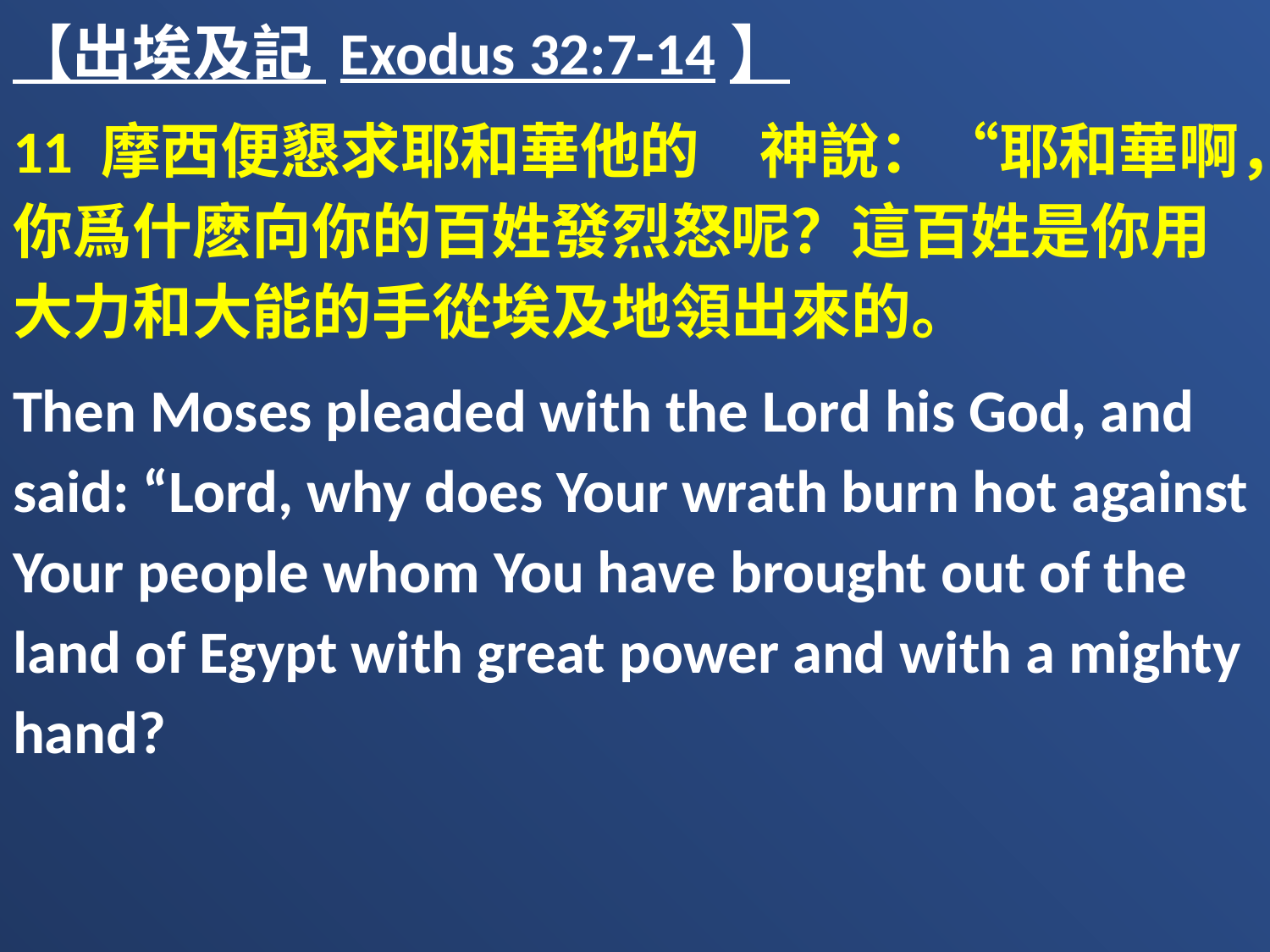

【出埃及記 Exodus 32:7-14】
11 摩西便懇求耶和華他的　神說：“耶和華啊，你爲什麽向你的百姓發烈怒呢？這百姓是你用大力和大能的手從埃及地領出來的。
Then Moses pleaded with the Lord his God, and said: “Lord, why does Your wrath burn hot against Your people whom You have brought out of the land of Egypt with great power and with a mighty hand?